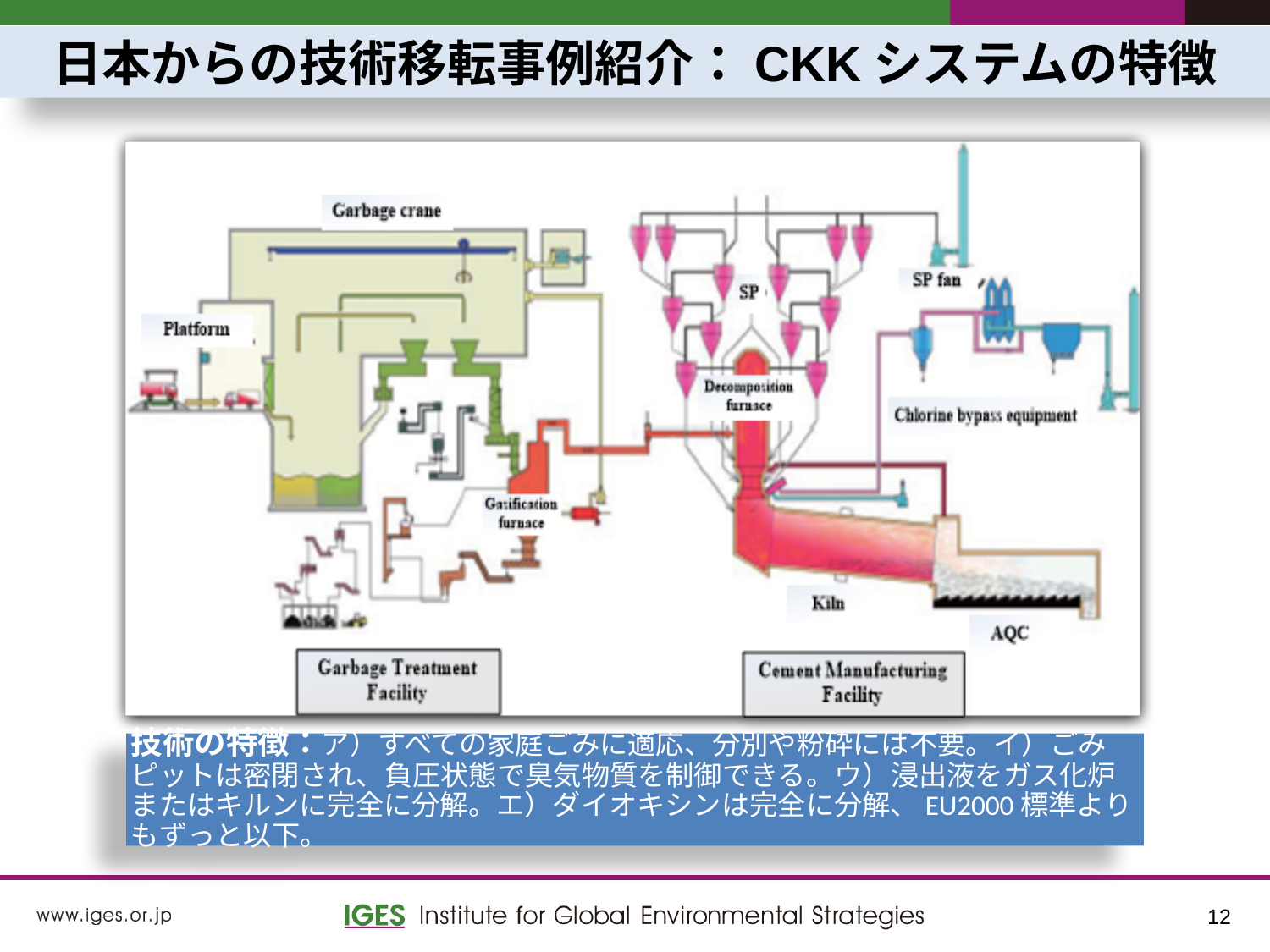

日本からの技術移転事例紹介：CKKシステムの特徴
技術の特徴：ア）すべての家庭ごみに適応、分別や粉砕には不要。イ）ごみピットは密閉され、負圧状態で臭気物質を制御できる。ウ）浸出液をガス化炉またはキルンに完全に分解。エ）ダイオキシンは完全に分解、EU2000標準よりもずっと以下。